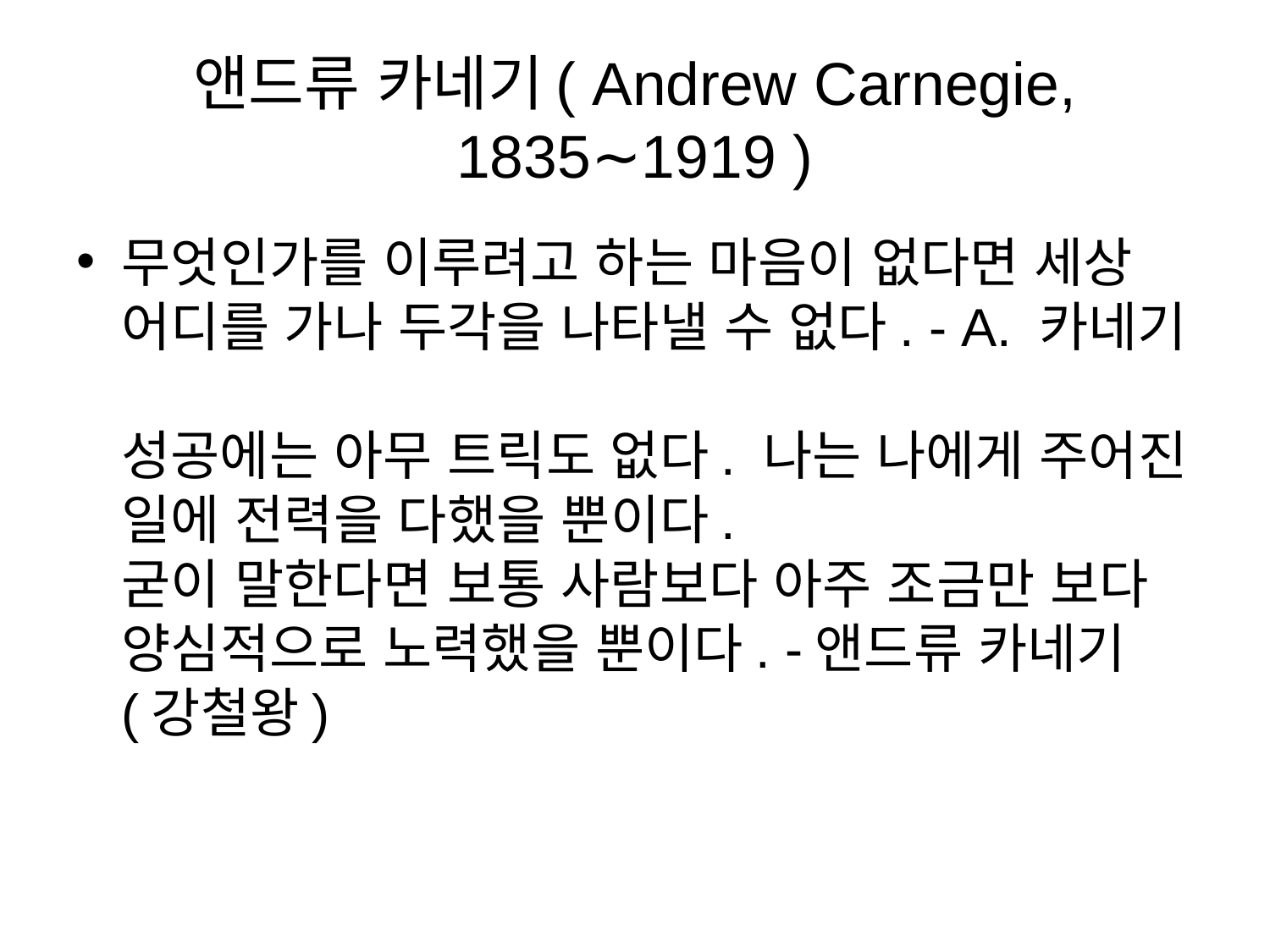

# 앤드류 카네기( Andrew Carnegie, 1835∼1919 )
무엇인가를 이루려고 하는 마음이 없다면 세상 어디를 가나 두각을 나타낼 수 없다. - A. 카네기
성공에는 아무 트릭도 없다. 나는 나에게 주어진 일에 전력을 다했을 뿐이다.
굳이 말한다면 보통 사람보다 아주 조금만 보다 양심적으로 노력했을 뿐이다. -앤드류 카네기(강철왕)